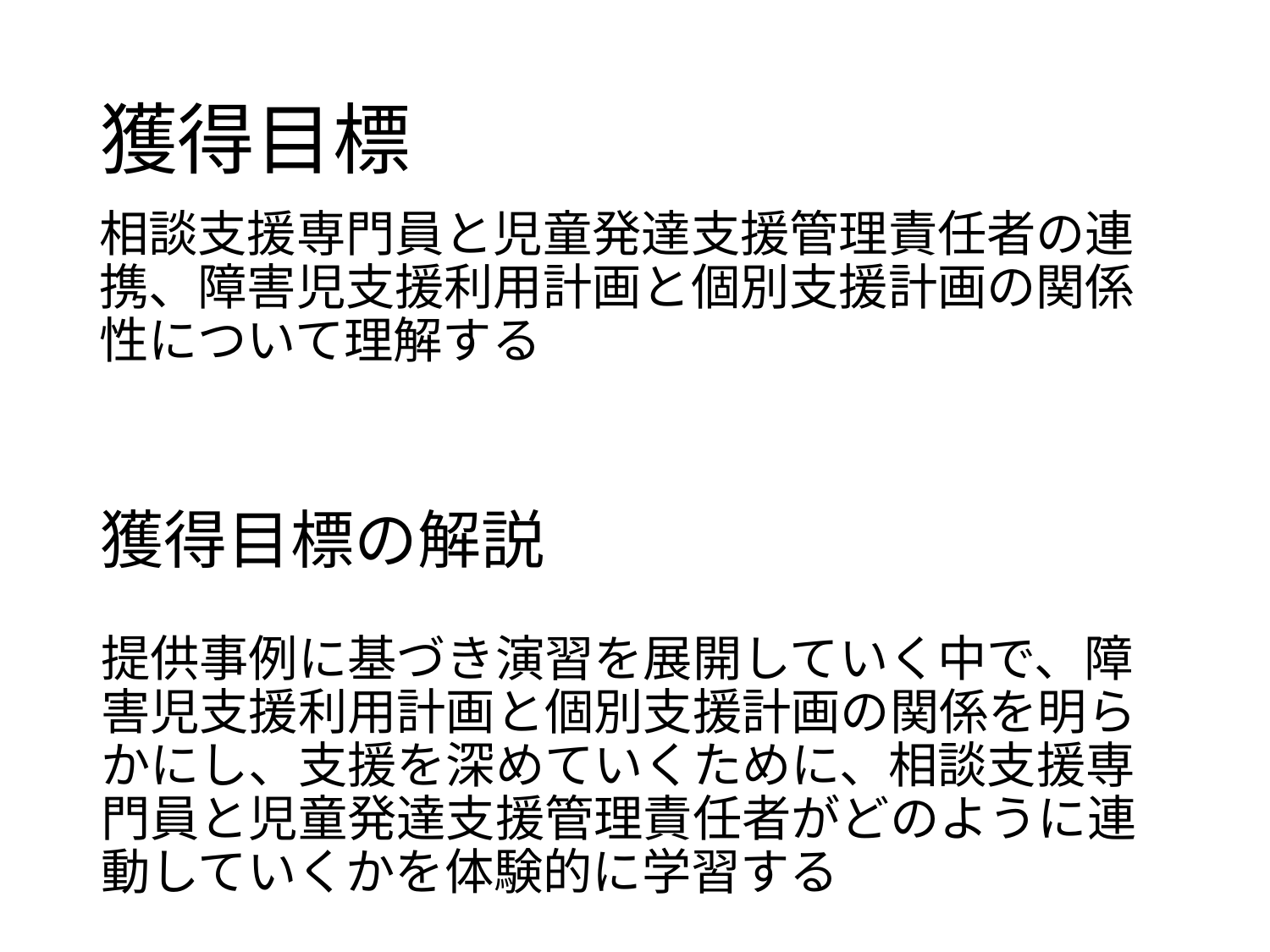

# 獲得目標
相談支援専門員と児童発達支援管理責任者の連携、障害児支援利用計画と個別支援計画の関係性について理解する
獲得目標の解説
提供事例に基づき演習を展開していく中で、障害児支援利用計画と個別支援計画の関係を明らかにし、支援を深めていくために、相談支援専門員と児童発達支援管理責任者がどのように連動していくかを体験的に学習する